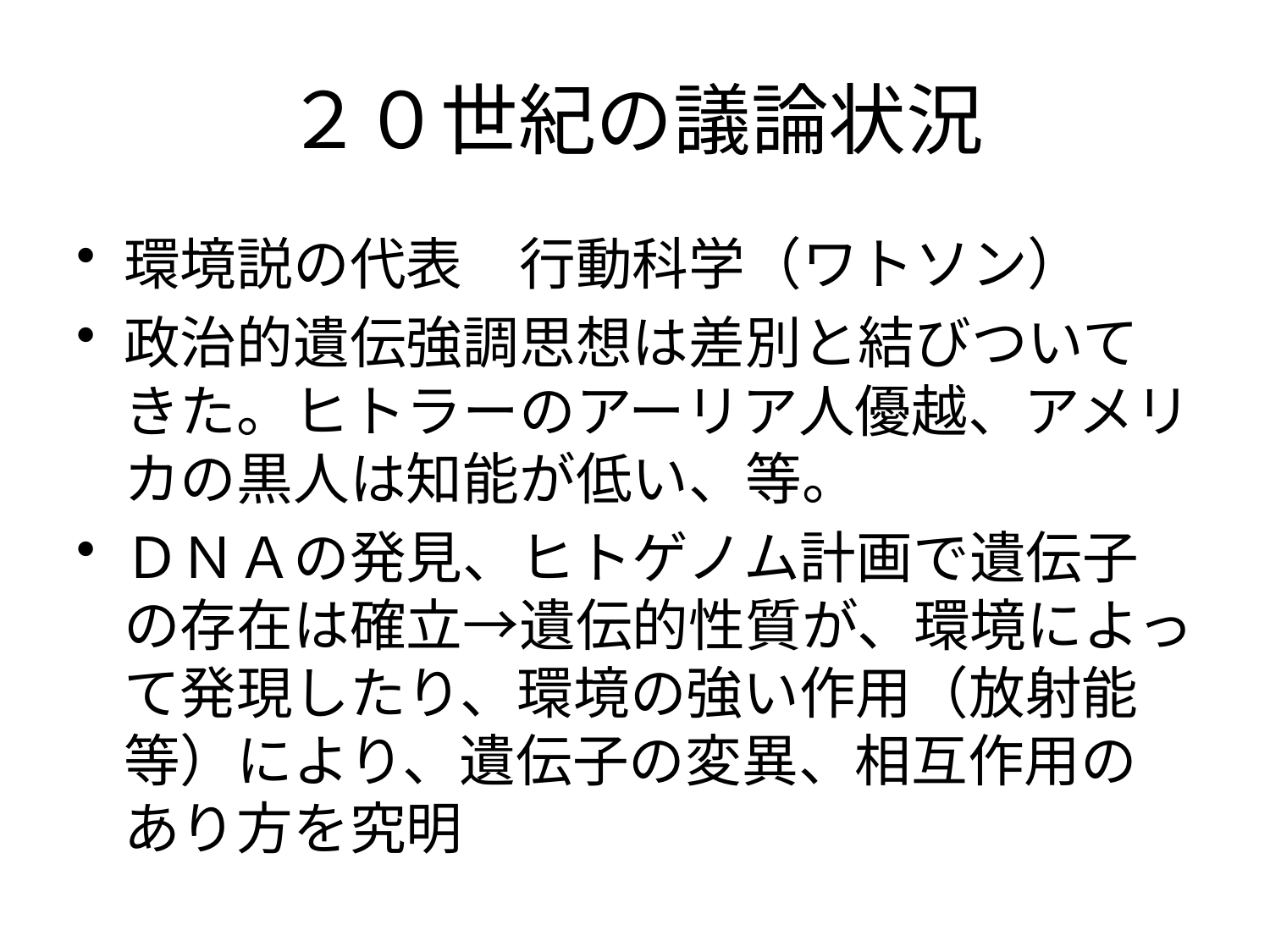

# ２０世紀の議論状況
環境説の代表　行動科学（ワトソン）
政治的遺伝強調思想は差別と結びついてきた。ヒトラーのアーリア人優越、アメリカの黒人は知能が低い、等。
ＤＮＡの発見、ヒトゲノム計画で遺伝子の存在は確立→遺伝的性質が、環境によって発現したり、環境の強い作用（放射能等）により、遺伝子の変異、相互作用のあり方を究明